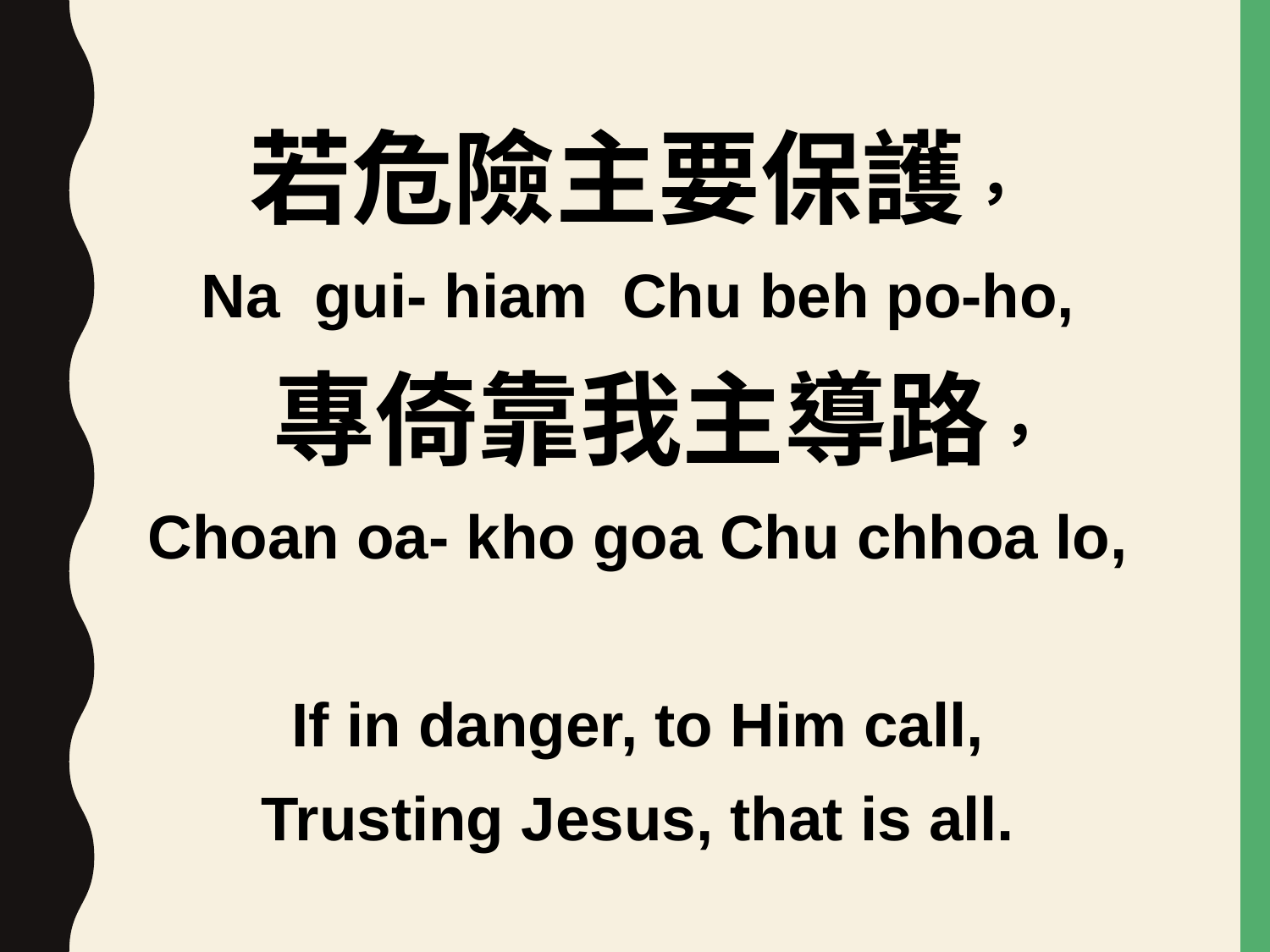

若危險主要保護，
Na  gui- hiam  Chu beh po-ho,
 專倚靠我主導路，
Choan oa- kho goa Chu chhoa lo,

If in danger, to Him call,
Trusting Jesus, that is all.